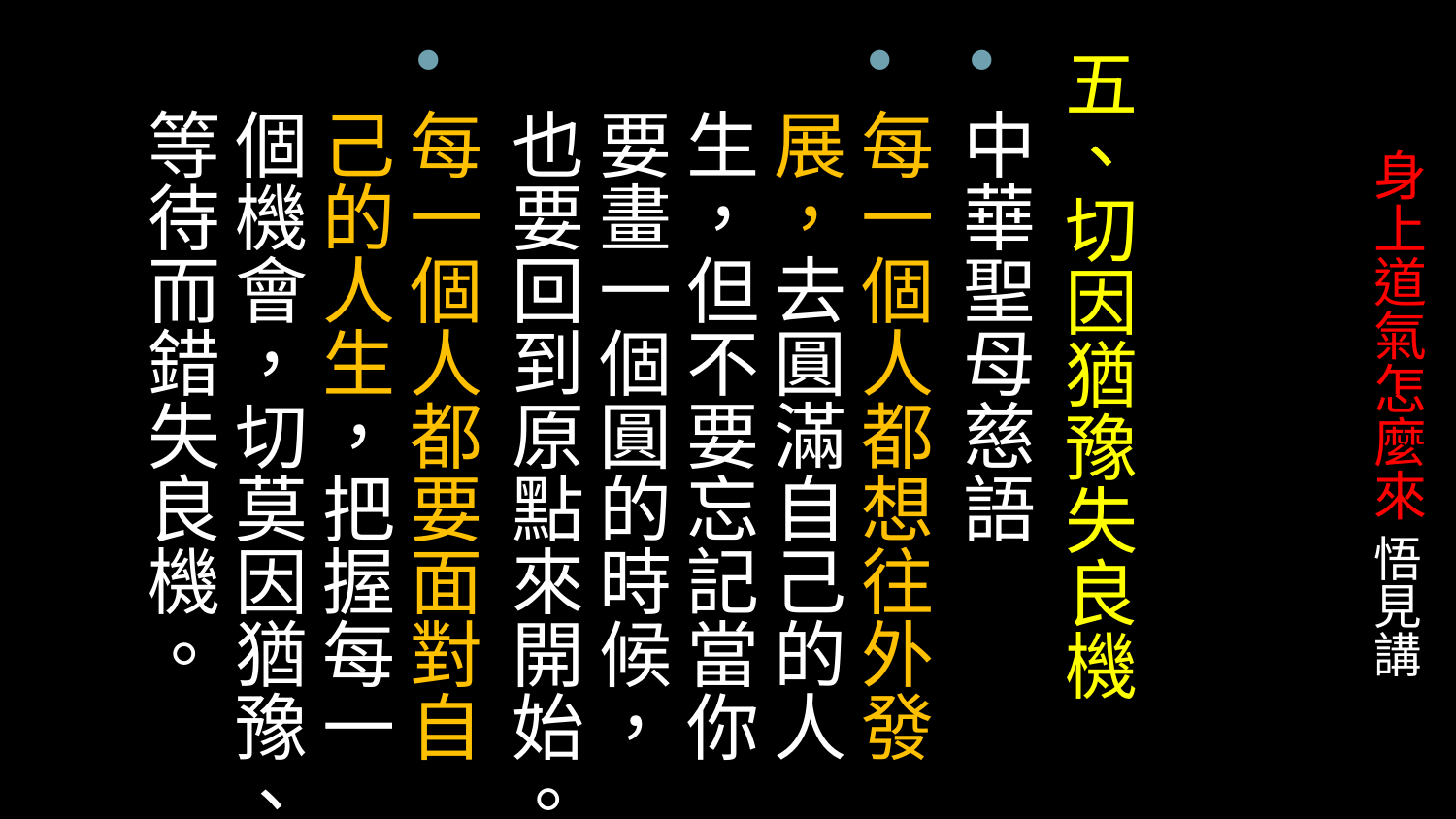

五、切因猶豫失良機
中華聖母慈語
每一個人都想往外發展，去圓滿自己的人生，但不要忘記當你要畫一個圓的時候，也要回到原點來開始。
每一個人都要面對自己的人生，把握每一個機會，切莫因猶豫、等待而錯失良機。

# 身上道氣怎麼來 悟見講